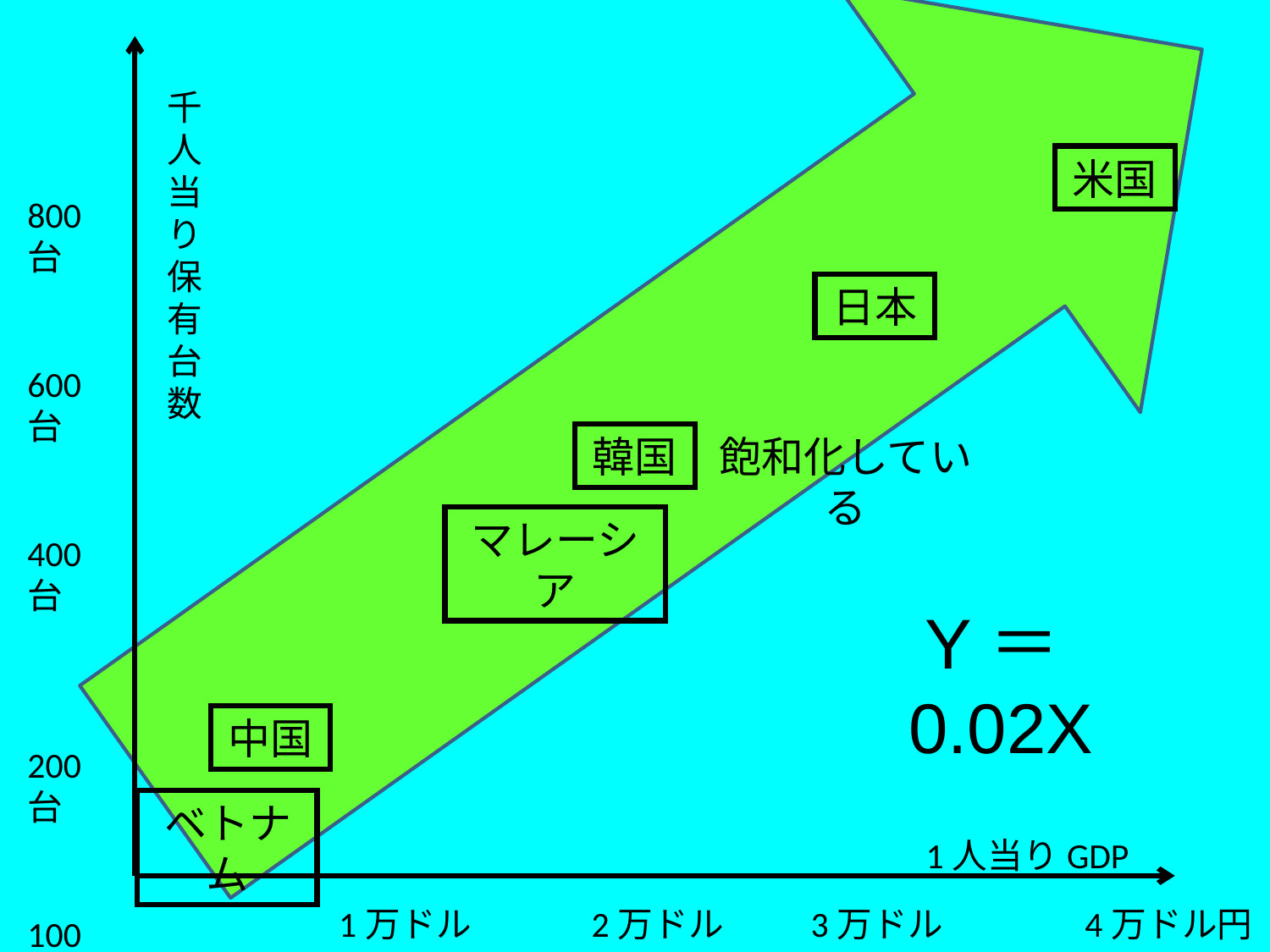

米国
千
人当り保有台数
日本
韓国
飽和化している

800台

600台

400台

200台

100台

マレーシア
Y＝0.02X
中国
ベトナム
 1人当りGDP
                      	         1万ドル	        2万ドル          3万ドル                 4万ドル円